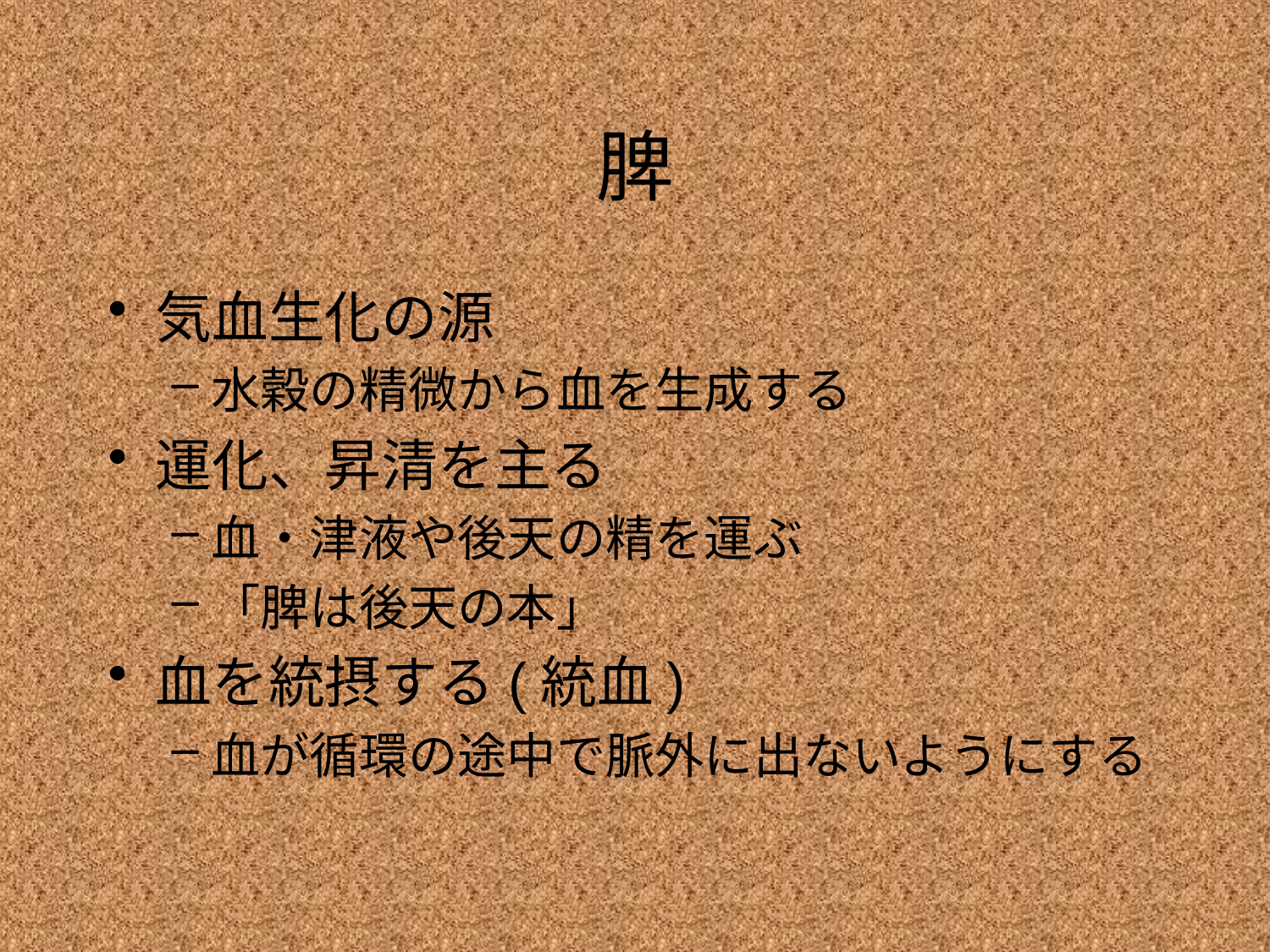

# 脾
気血生化の源
水穀の精微から血を生成する
運化、昇清を主る
血・津液や後天の精を運ぶ
「脾は後天の本」
血を統摂する(統血)
血が循環の途中で脈外に出ないようにする